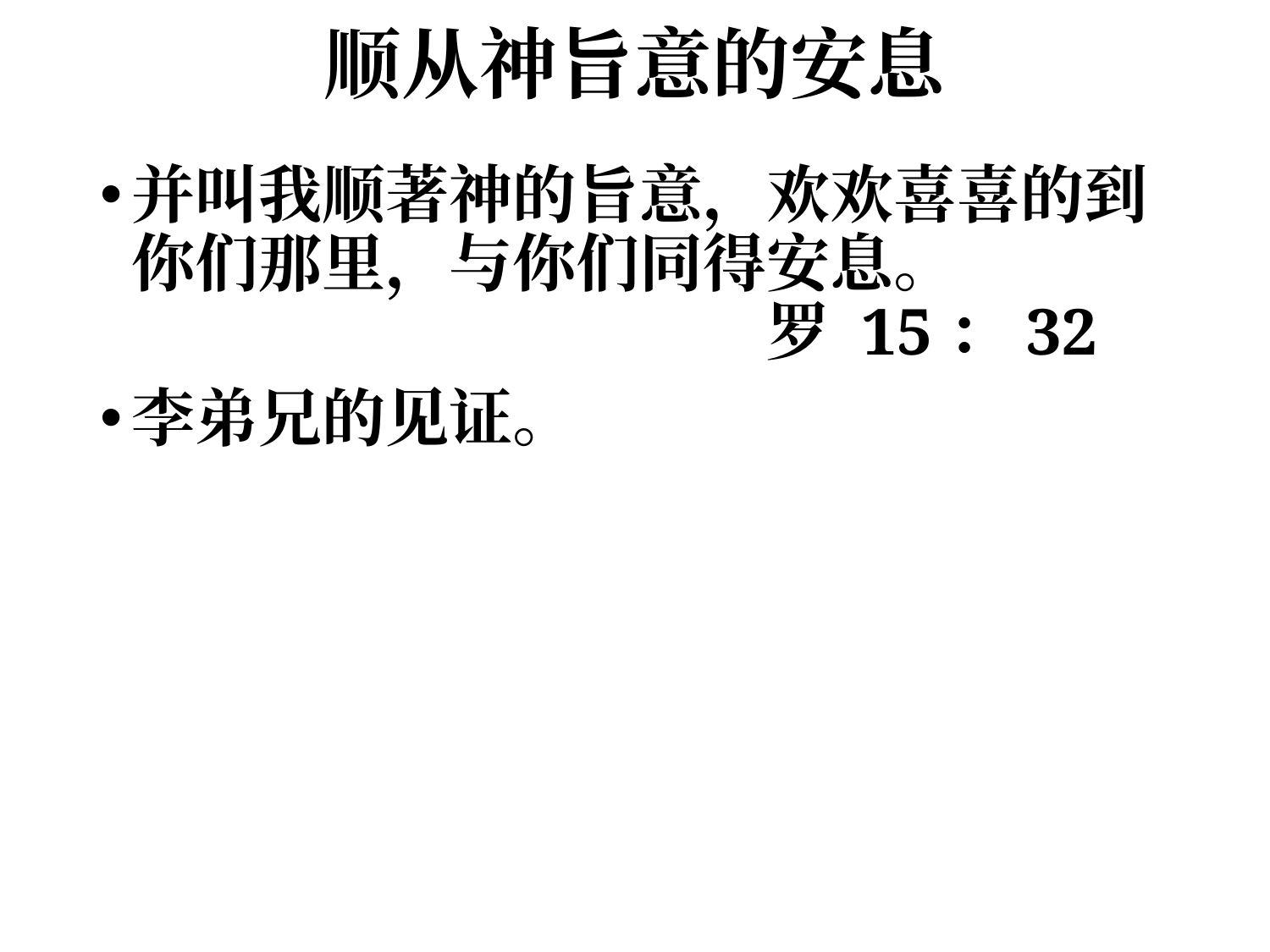

# 顺从神旨意的安息
并叫我顺著神的旨意，欢欢喜喜的到你们那里，与你们同得安息。							罗 15：32
李弟兄的见证。